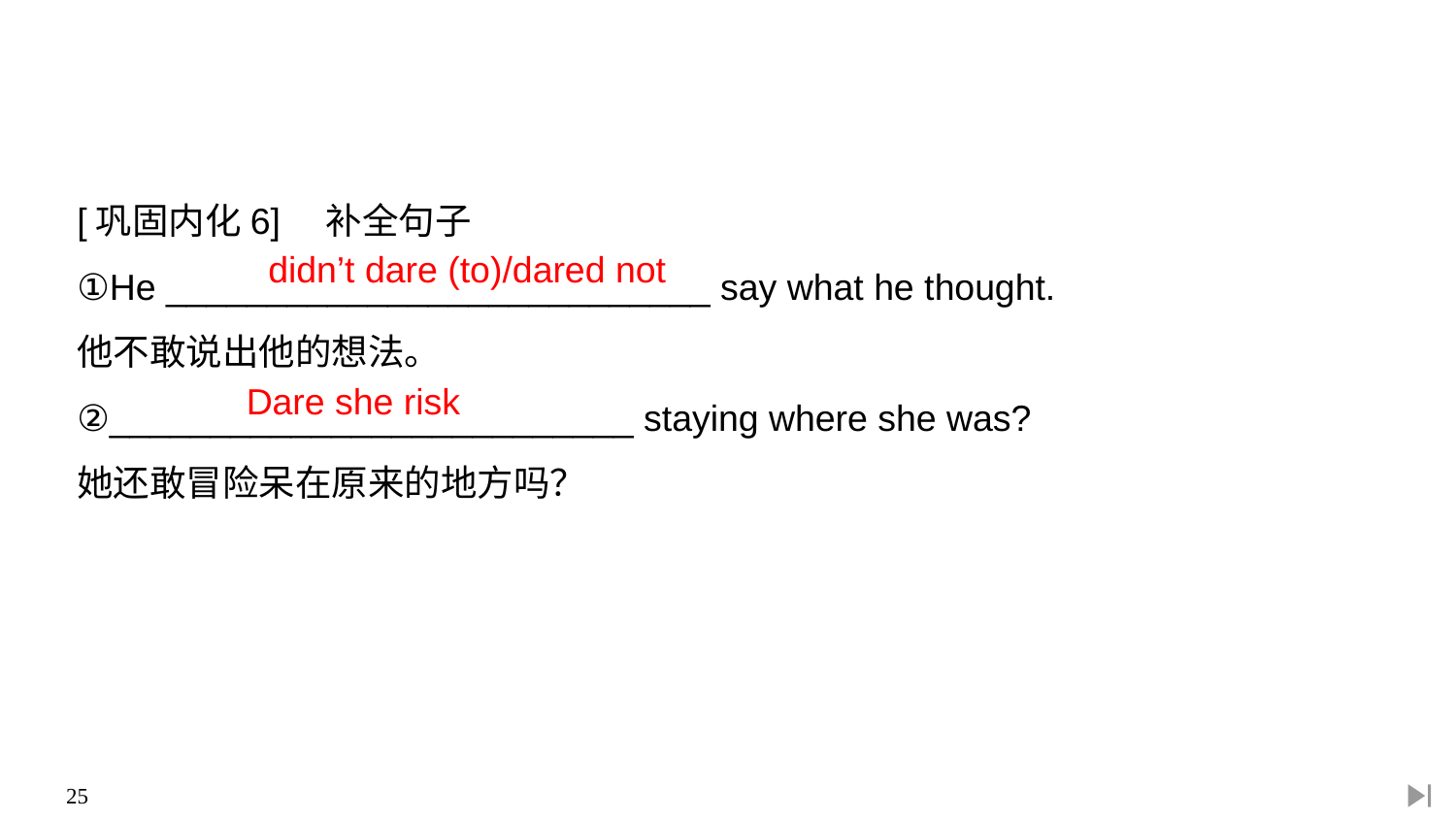

[巩固内化6]　补全句子
①He ___________________________ say what he thought.
他不敢说出他的想法。
②__________________________ staying where she was?
她还敢冒险呆在原来的地方吗？
didn’t dare (to)/dared not
Dare she risk